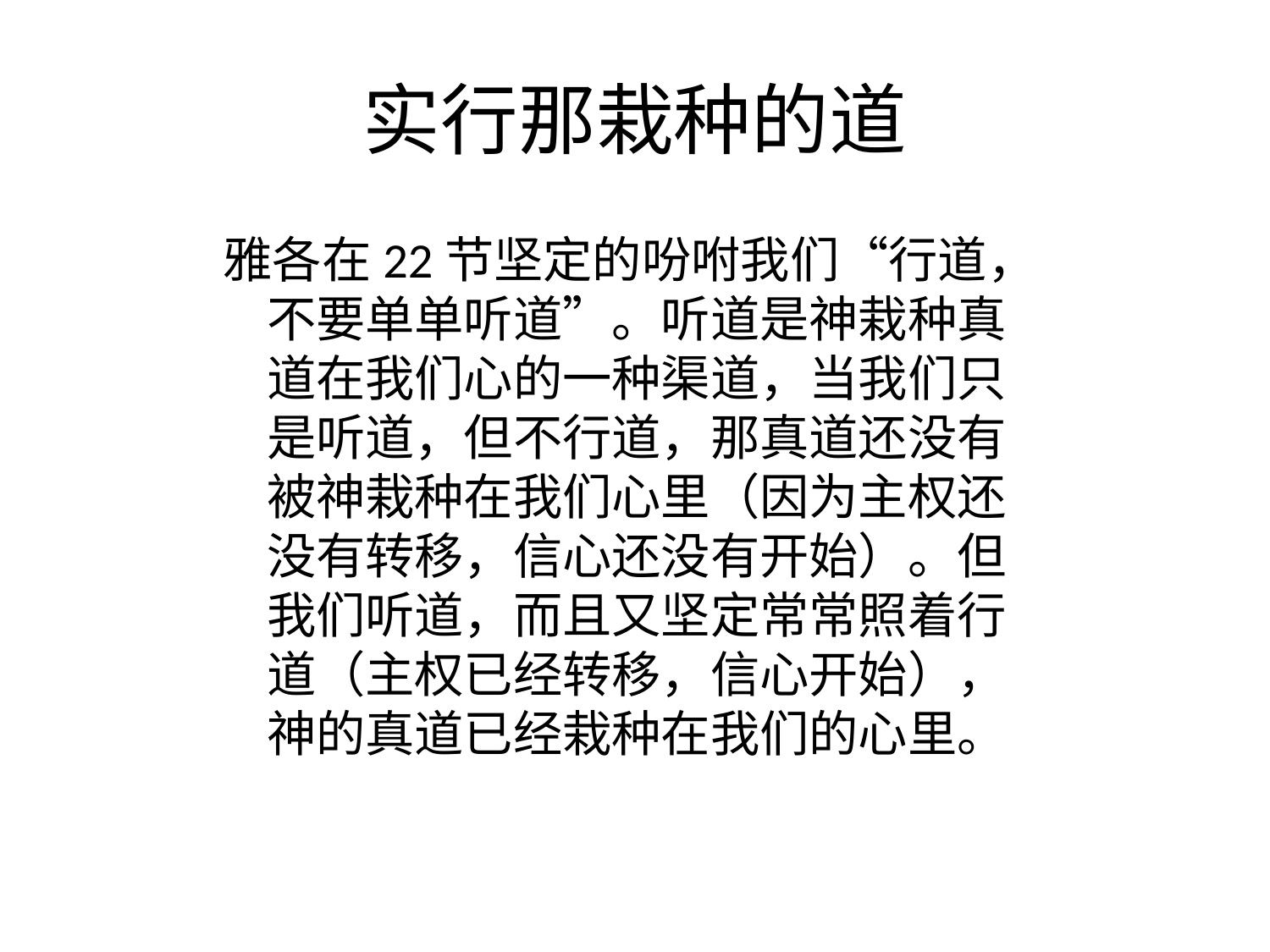

# 实行那栽种的道
雅各在22节坚定的吩咐我们“行道，不要单单听道”。听道是神栽种真道在我们心的一种渠道，当我们只是听道，但不行道，那真道还没有被神栽种在我们心里（因为主权还没有转移，信心还没有开始）。但我们听道，而且又坚定常常照着行道（主权已经转移，信心开始），神的真道已经栽种在我们的心里。